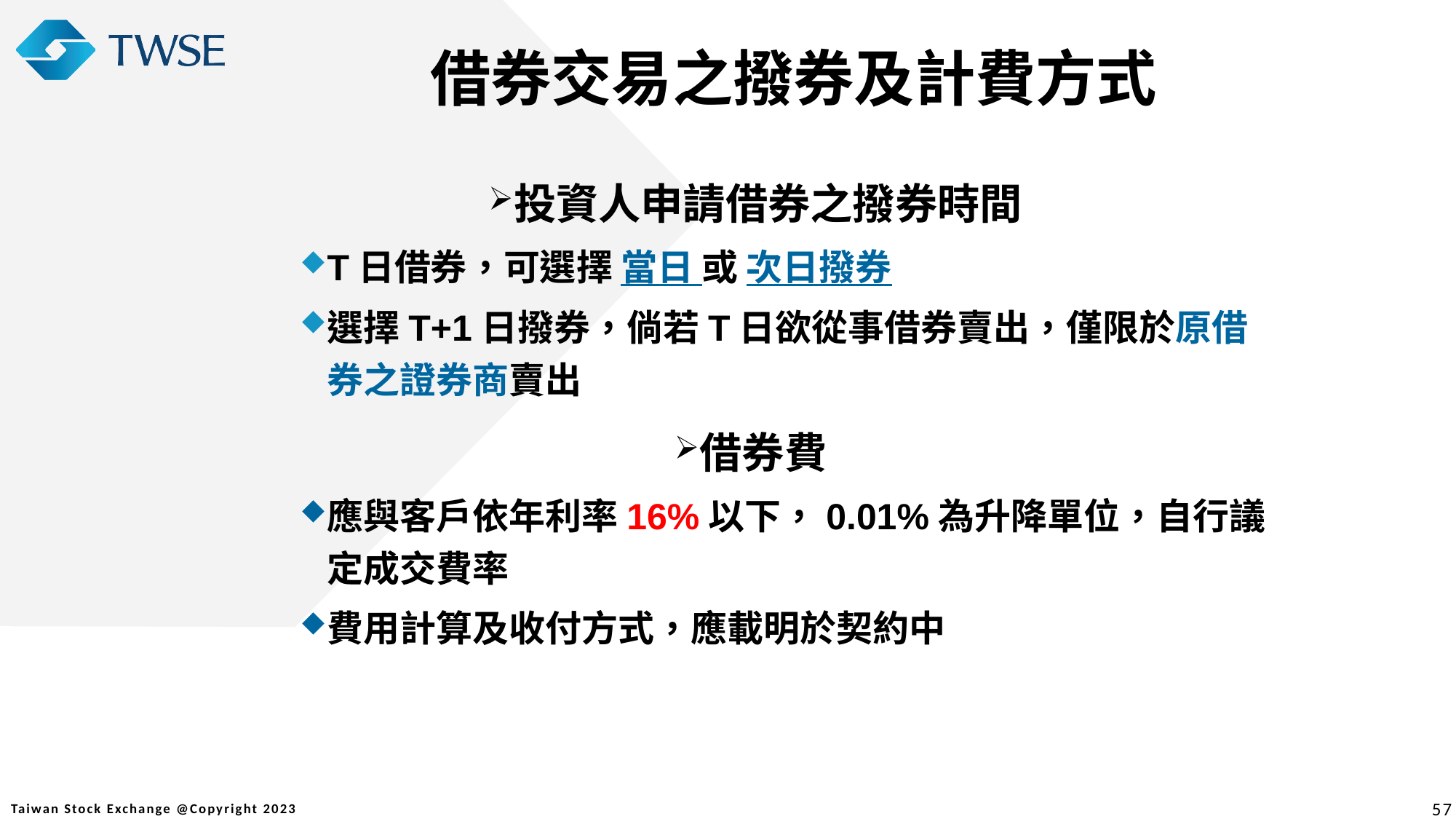

借券交易之撥券及計費方式
投資人申請借券之撥券時間
T日借券，可選擇 當日 或 次日撥券
選擇T+1日撥券，倘若T日欲從事借券賣出，僅限於原借券之證券商賣出
借券費
應與客戶依年利率16%以下，0.01%為升降單位，自行議定成交費率
費用計算及收付方式，應載明於契約中

57